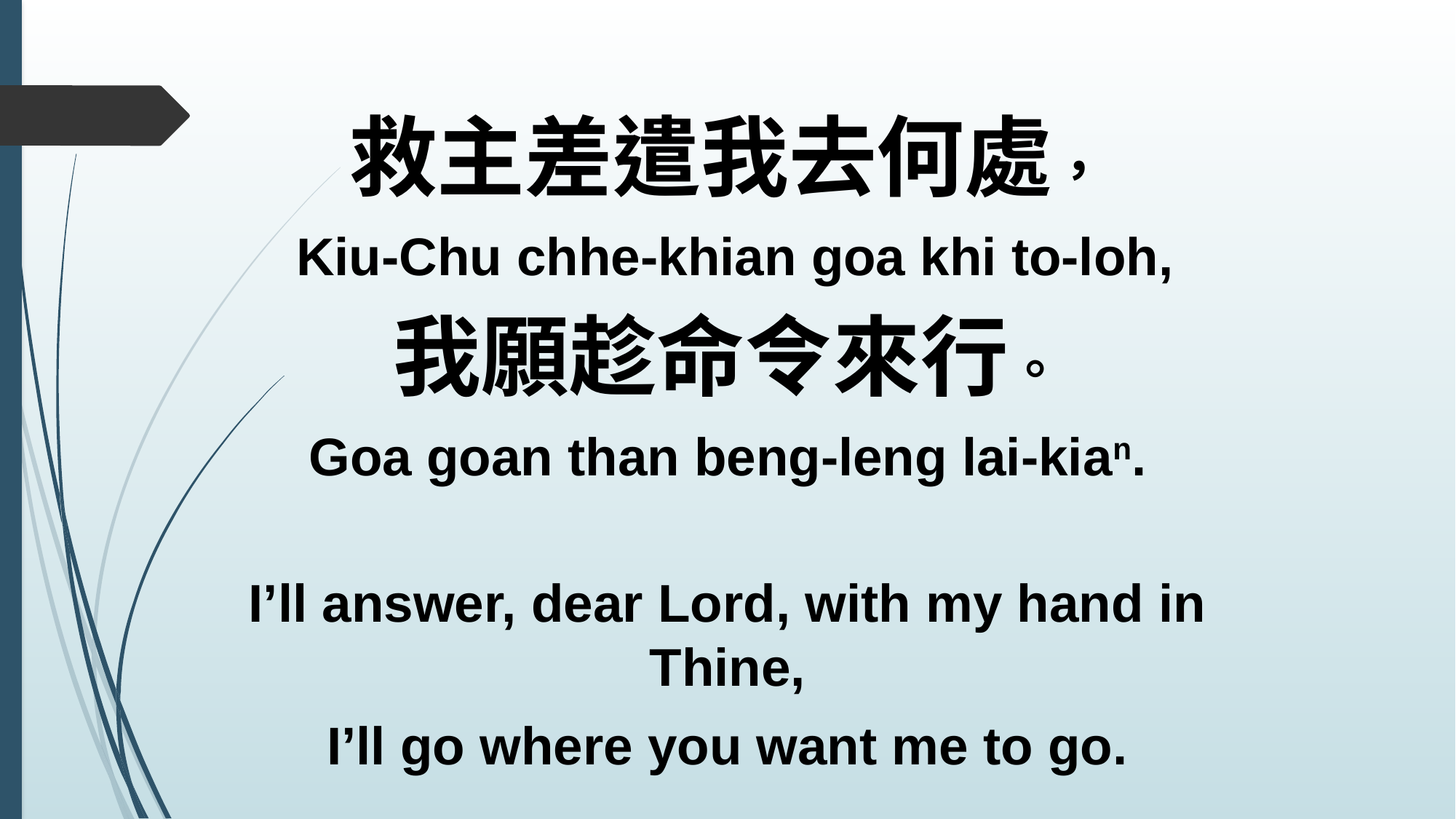

救主差遣我去何處，
 Kiu-Chu chhe-khian goa khi to-loh,
我願趁命令來行。
Goa goan than beng-leng lai-kian.

I’ll answer, dear Lord, with my hand in Thine,
I’ll go where you want me to go.